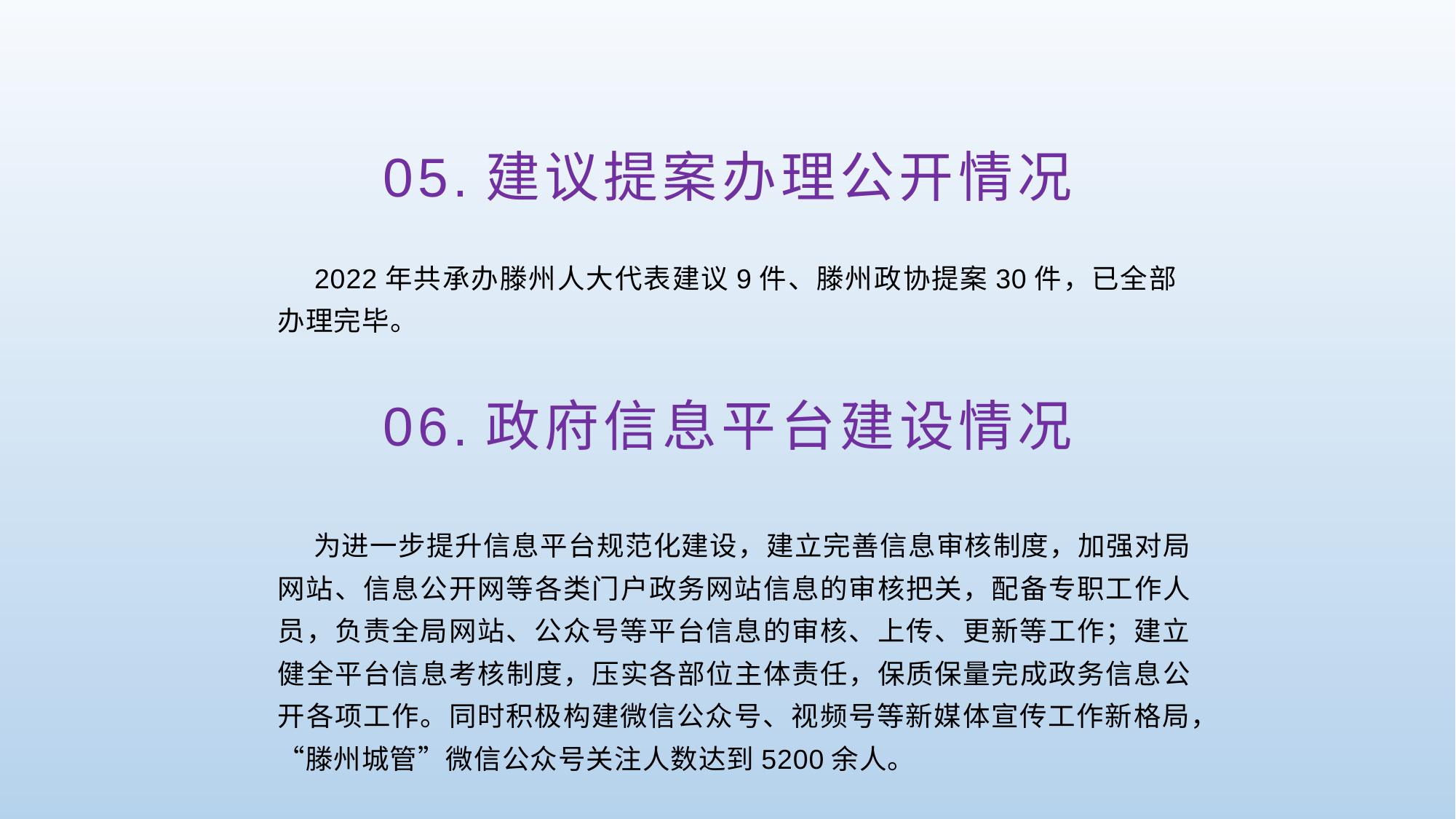

05.建议提案办理公开情况

06.政府信息平台建设情况
    2022年共承办滕州人大代表建议9件、滕州政协提案30件，已全部办理完毕。
    为进一步提升信息平台规范化建设，建立完善信息审核制度，加强对局网站、信息公开网等各类门户政务网站信息的审核把关，配备专职工作人员，负责全局网站、公众号等平台信息的审核、上传、更新等工作；建立健全平台信息考核制度，压实各部位主体责任，保质保量完成政务信息公开各项工作。同时积极构建微信公众号、视频号等新媒体宣传工作新格局，“滕州城管”微信公众号关注人数达到5200余人。